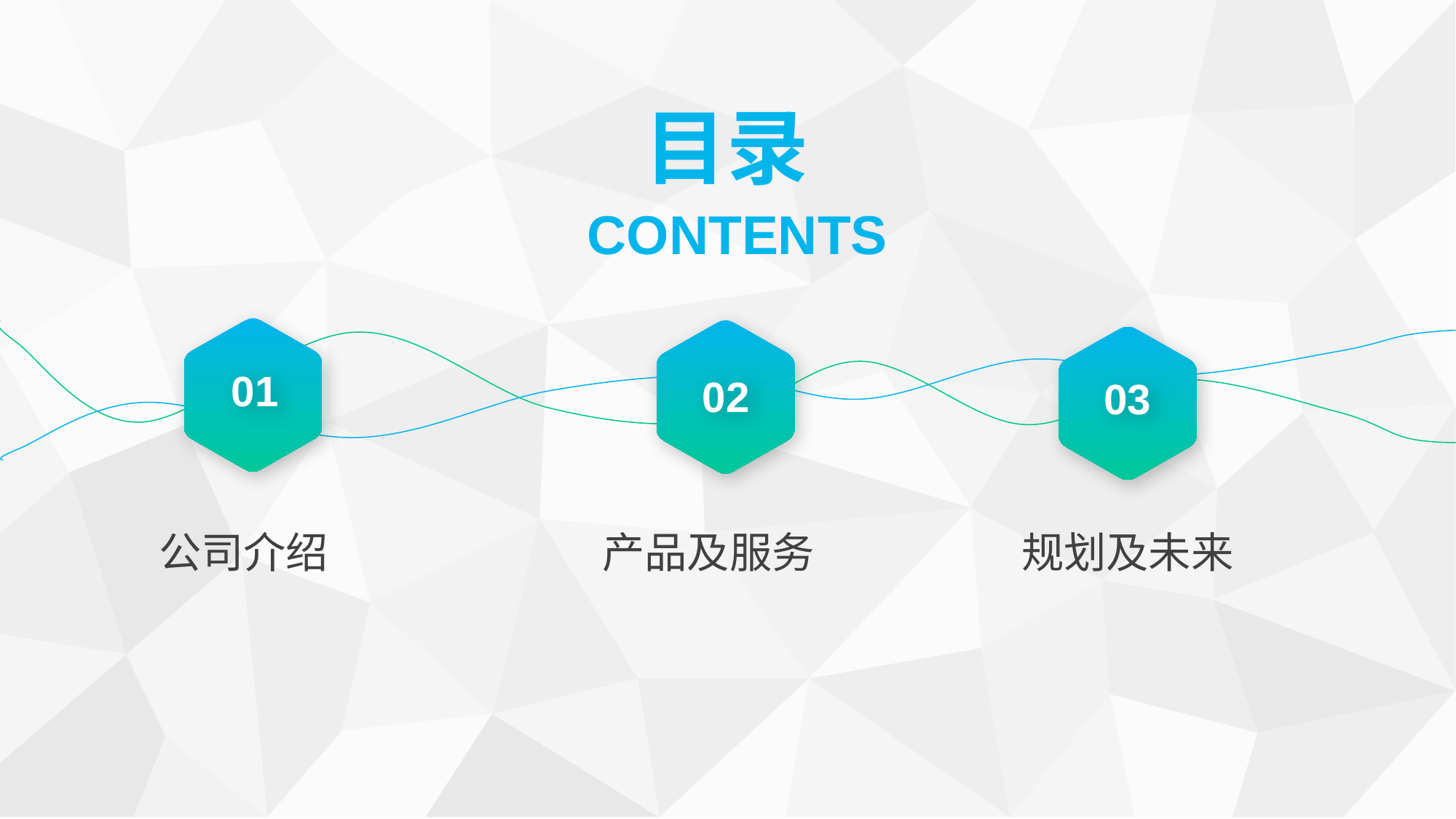

目录
CONTENTS

01

02

03

公司介绍
产品及服务
规划及未来